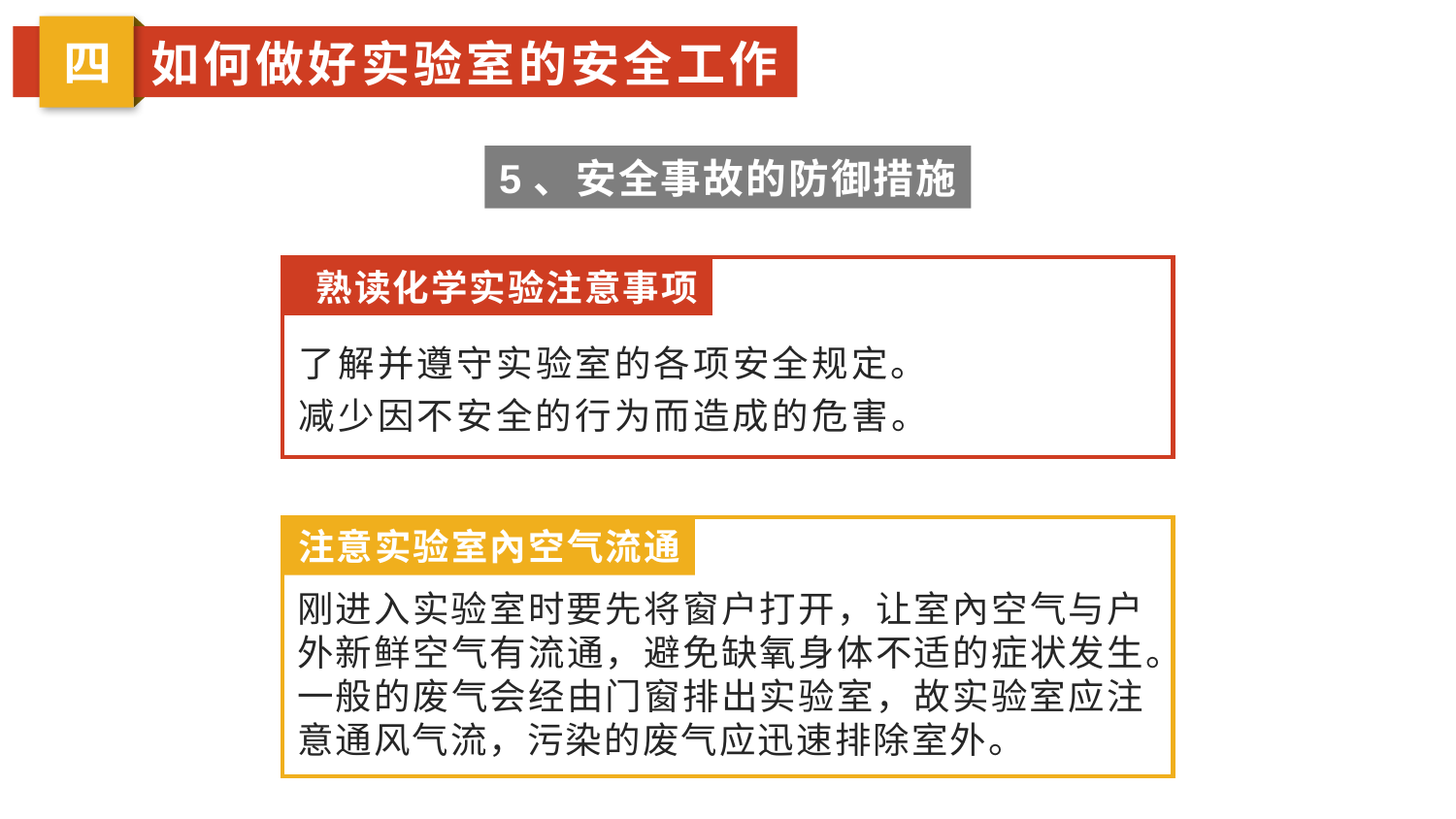

四

如何做好实验室的安全工作

5、安全事故的防御措施

 熟读化学实验注意事项
了解并遵守实验室的各项安全规定。
减少因不安全的行为而造成的危害。
注意实验室內空气流通

刚进入实验室时要先将窗户打开，让室內空气与户外新鲜空气有流通，避免缺氧身体不适的症状发生。一般的废气会经由门窗排出实验室，故实验室应注意通风气流，污染的废气应迅速排除室外。